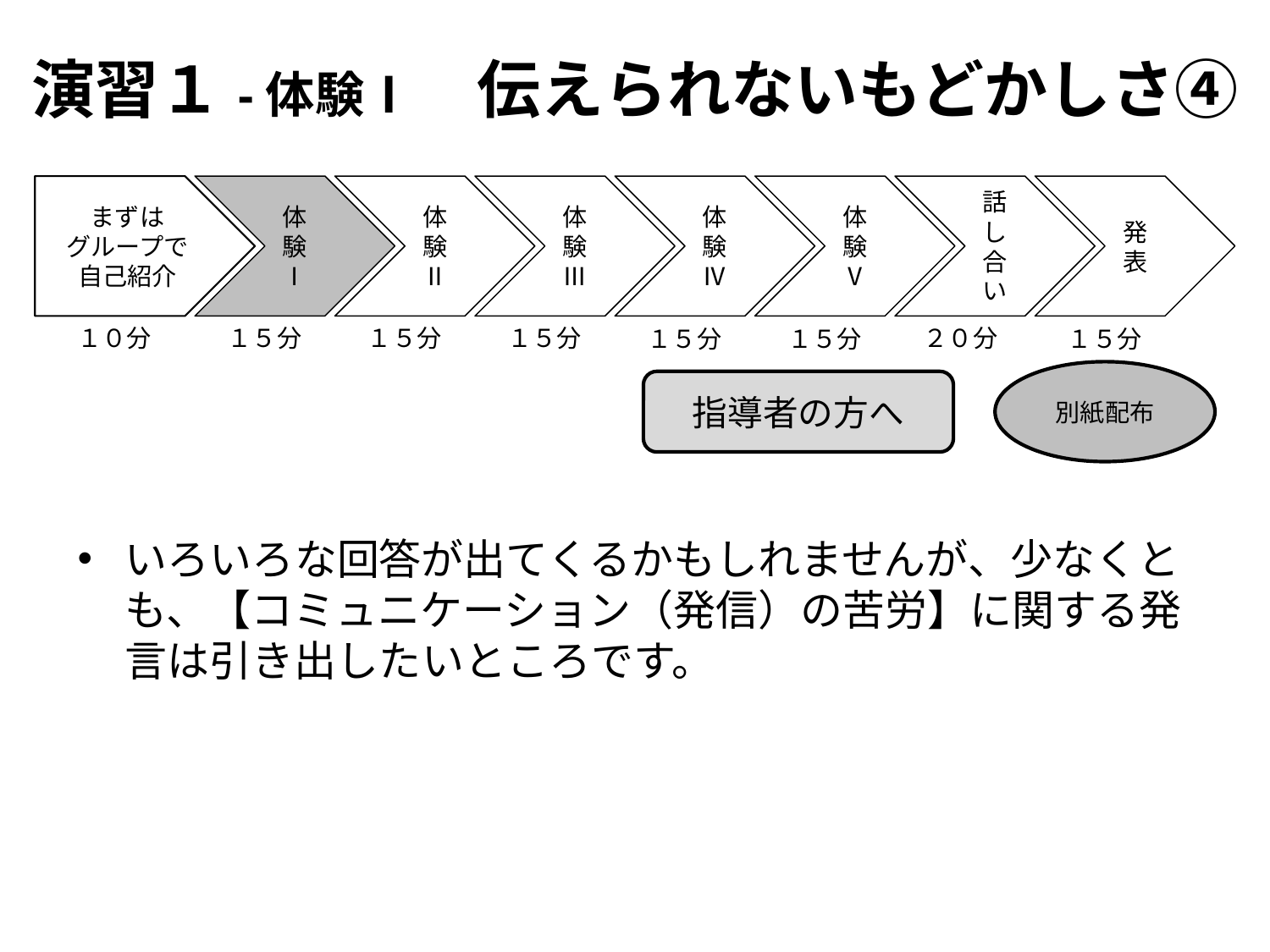

演習１-体験Ⅰ　伝えられないもどかしさ④
まずは
グループで
自己紹介
体験Ⅰ
体験Ⅱ
体験Ⅲ
体験Ⅳ
体験Ⅴ
話し合い
発表
２０分
１５分
１０分
１５分
１５分
１５分
１５分
１５分
別紙配布
指導者の方へ
いろいろな回答が出てくるかもしれませんが、少なくとも、【コミュニケーション（発信）の苦労】に関する発言は引き出したいところです。